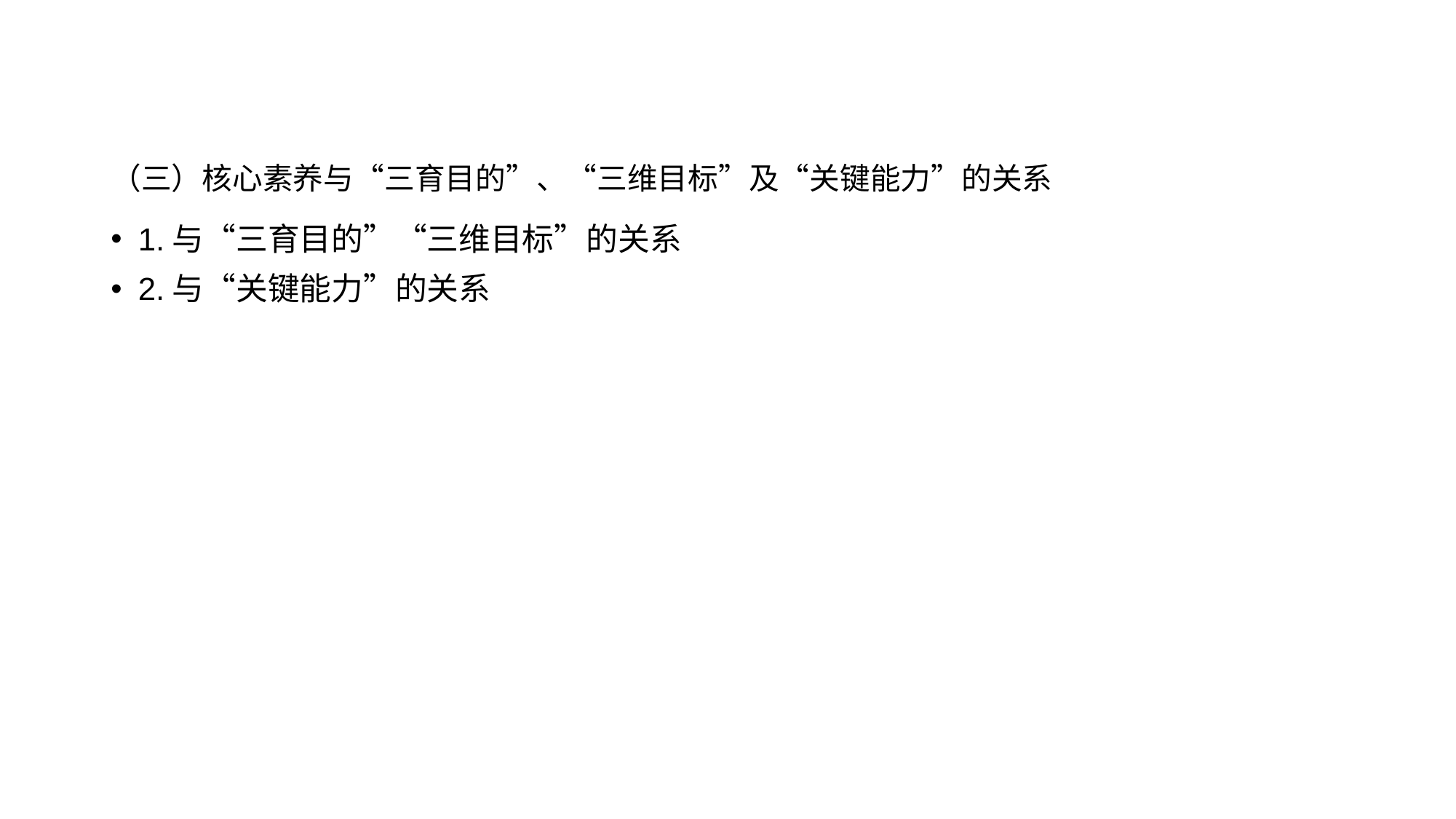

# （三）核心素养与“三育目的”、“三维目标”及“关键能力”的关系
1.与“三育目的”“三维目标”的关系
2.与“关键能力”的关系